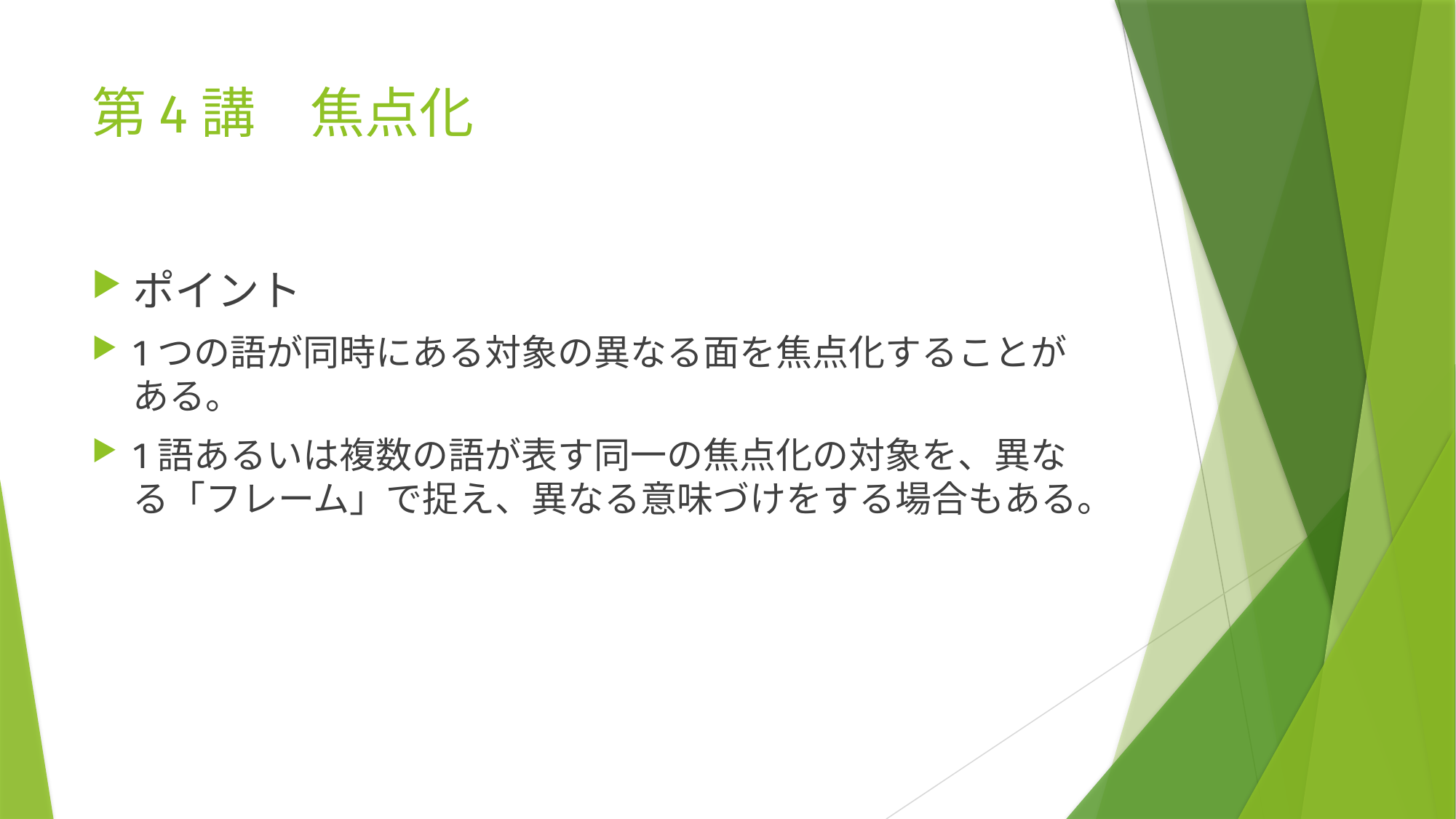

# 第4講　焦点化
ポイント
1つの語が同時にある対象の異なる面を焦点化することがある。
1語あるいは複数の語が表す同一の焦点化の対象を、異なる「フレーム」で捉え、異なる意味づけをする場合もある。